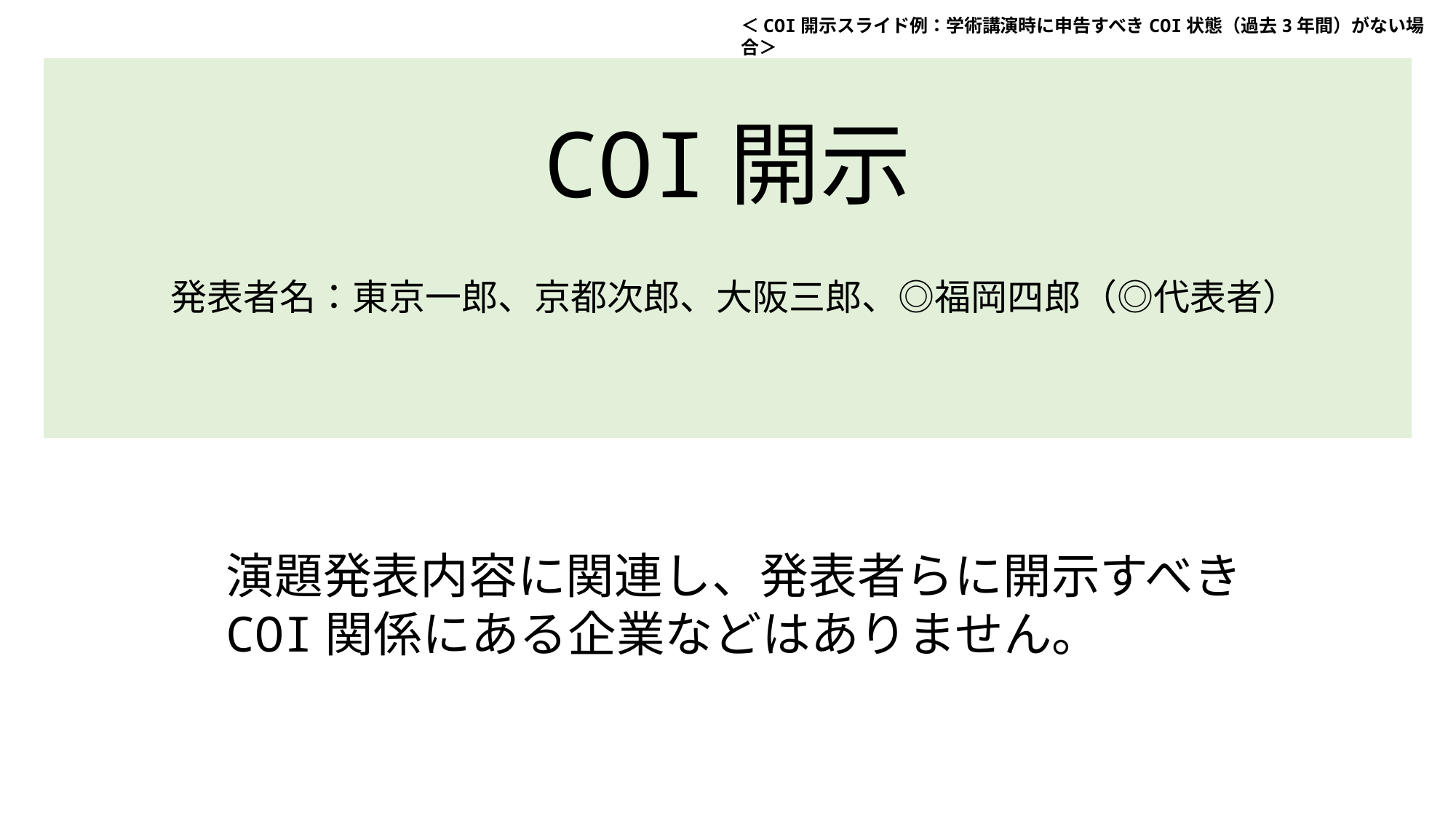

＜COI開示スライド例：学術講演時に申告すべきCOI状態（過去3年間）がない場合＞
COI開示

発表者名：東京一郎、京都次郎、大阪三郎、◎福岡四郎（◎代表者）
演題発表内容に関連し、発表者らに開示すべきCOI関係にある企業などはありません。